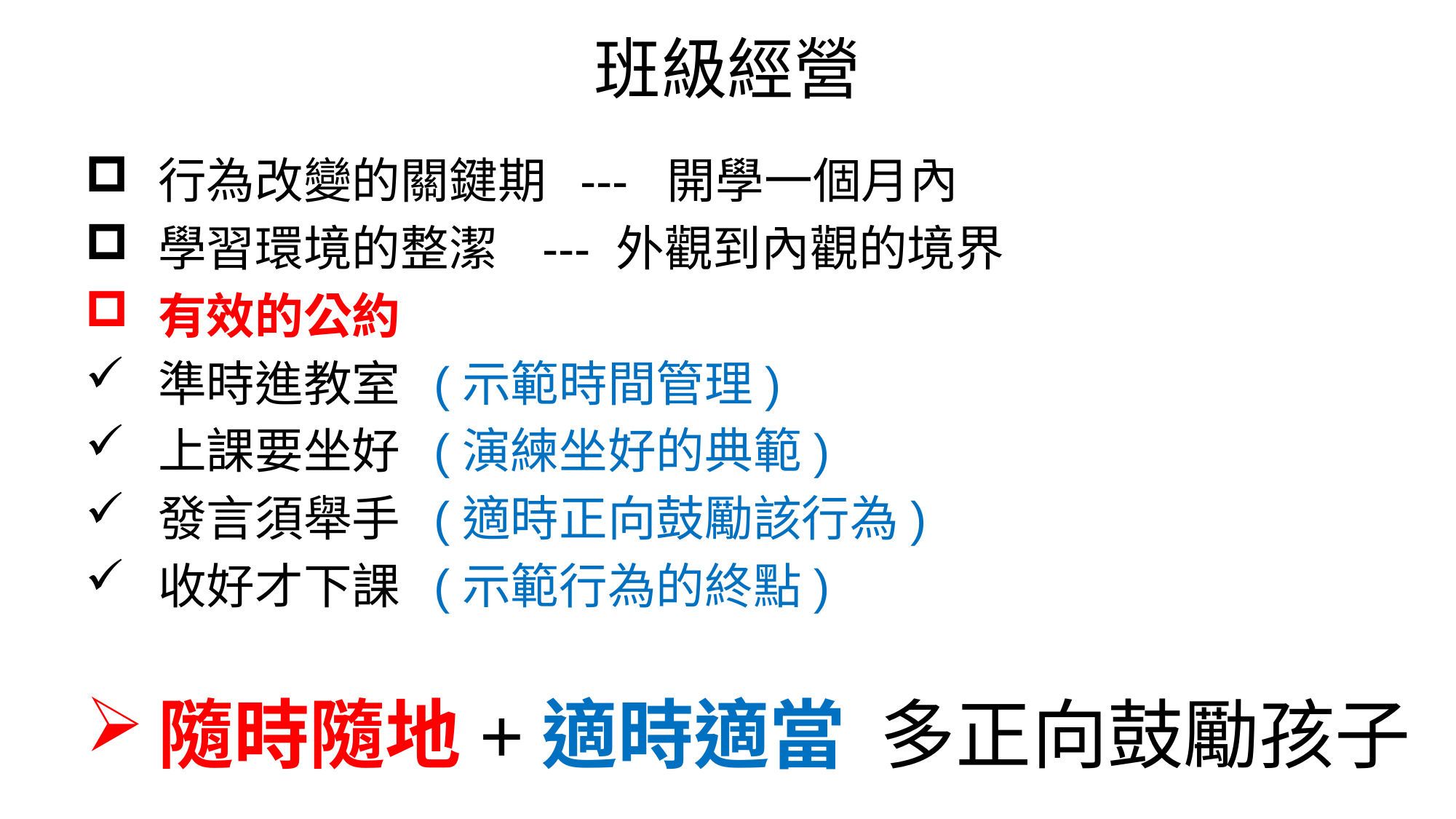

# 班級經營
行為改變的關鍵期  ---  開學一個月內
學習環境的整潔   --- 外觀到內觀的境界
有效的公約
準時進教室  (示範時間管理)
上課要坐好  (演練坐好的典範)
發言須舉手  (適時正向鼓勵該行為)
收好才下課  (示範行為的終點)

隨時隨地+適時適當  多正向鼓勵孩子